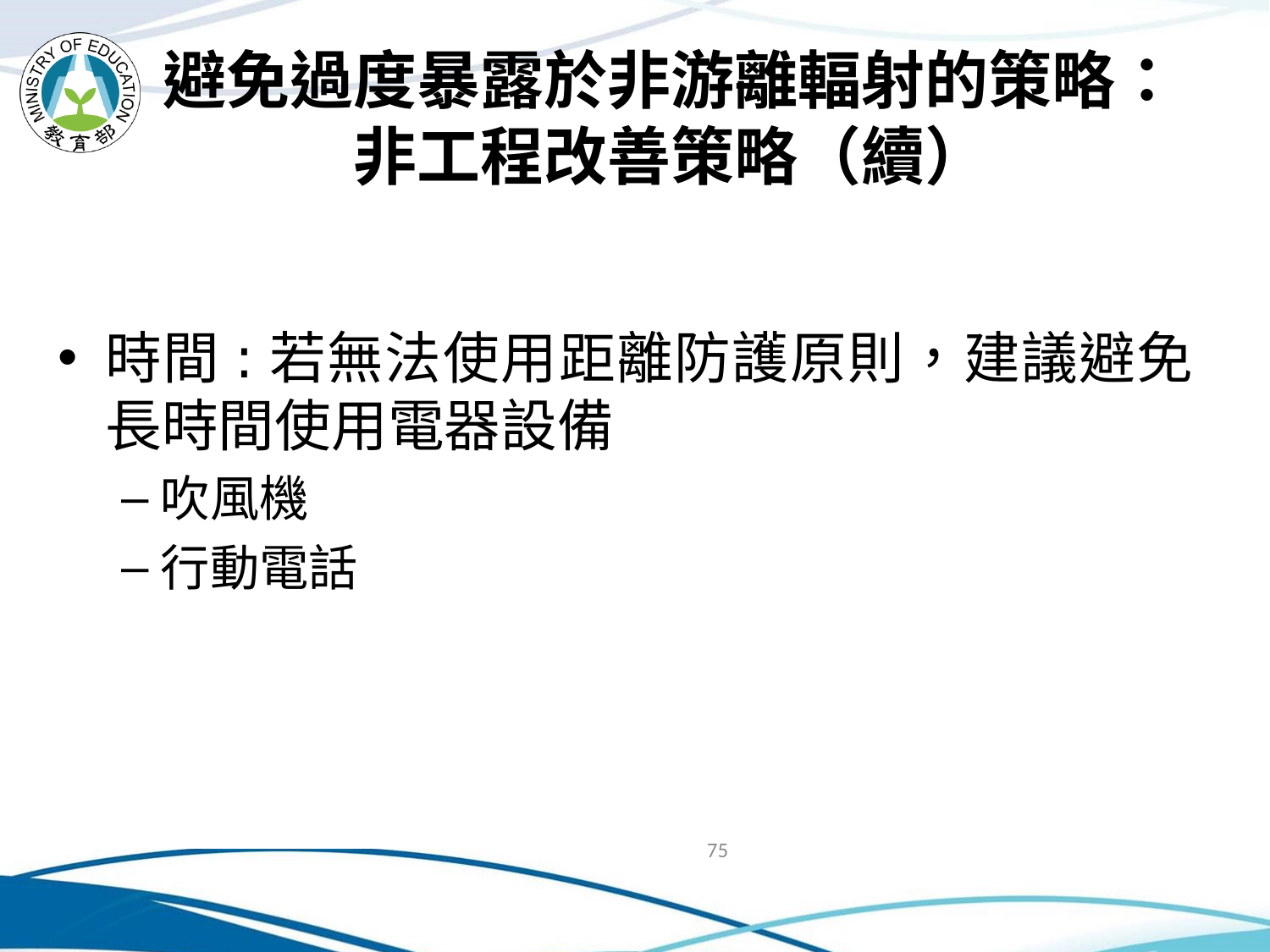

# 避免過度暴露於非游離輻射的策略：非工程改善策略（續）
時間:若無法使用距離防護原則，建議避免長時間使用電器設備
吹風機
行動電話
75